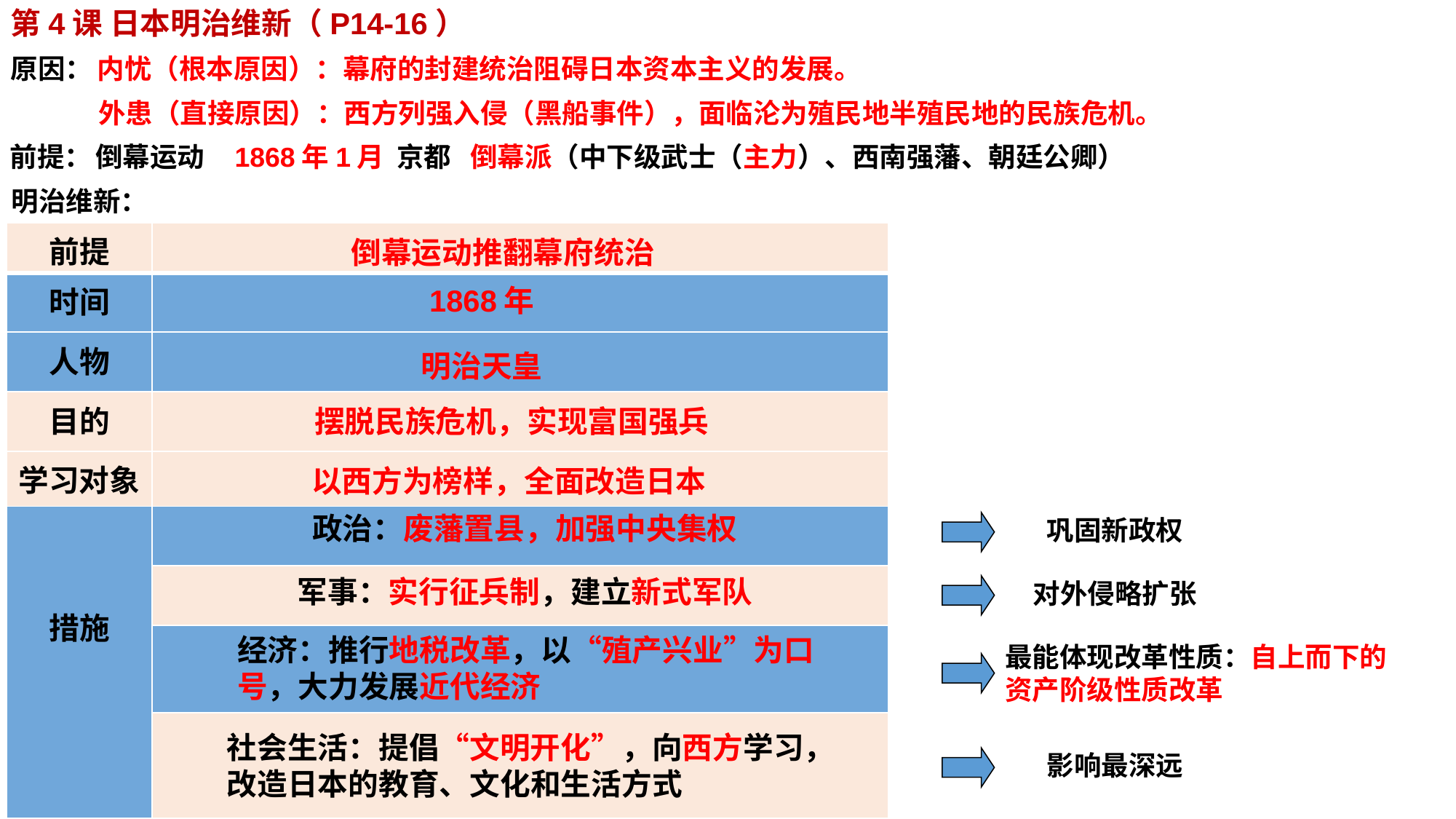

第4课 日本明治维新（P14-16）
原因：
内忧（根本原因）：幕府的封建统治阻碍日本资本主义的发展。
外患（直接原因）：西方列强入侵（黑船事件），面临沦为殖民地半殖民地的民族危机。
前提：
倒幕运动
1868年1月  京都   倒幕派（中下级武士（主力）、西南强藩、朝廷公卿）
明治维新：
| 前提 |  |
| --- | --- |
| 时间 |  |
| 人物 |  |
| 目的 |  |
| 学习对象 |  |
| 措施 |  |
|  |  |
|  |  |
|  |  |
倒幕运动推翻幕府统治
1868年
明治天皇
摆脱民族危机，实现富国强兵
以西方为榜样，全面改造日本
政治：废藩置县，加强中央集权
巩固新政权

军事：实行征兵制，建立新式军队
对外侵略扩张

经济：推行地税改革，以“殖产兴业”为口号，大力发展近代经济
最能体现改革性质：自上而下的资产阶级性质改革

社会生活：提倡“文明开化”，向西方学习，改造日本的教育、文化和生活方式
影响最深远